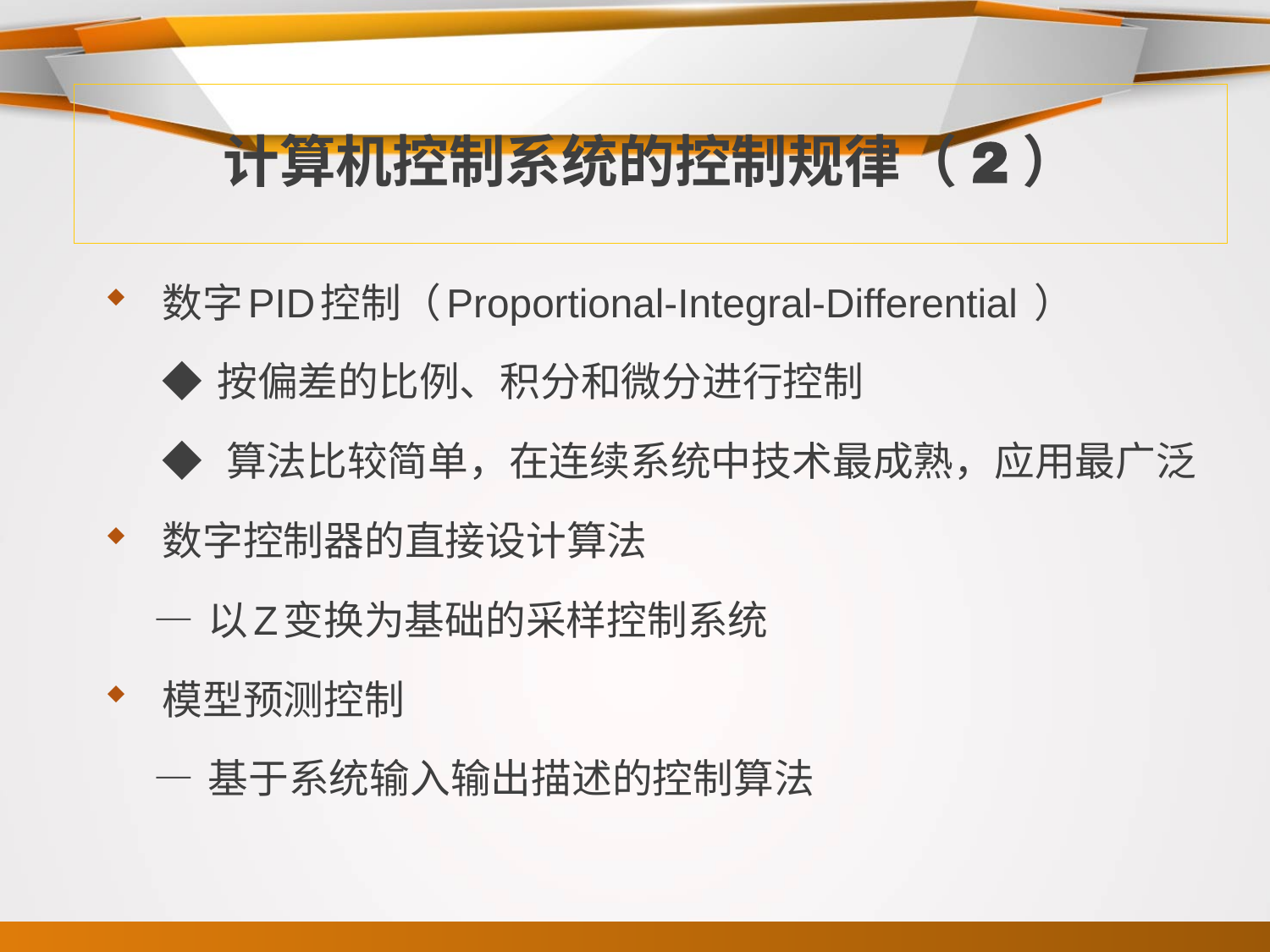

# 计算机控制系统的控制规律（2）
数字PID控制（Proportional-Integral-Differential ）
      ◆ 按偏差的比例、积分和微分进行控制
      ◆  算法比较简单，在连续系统中技术最成熟，应用最广泛
数字控制器的直接设计算法
     — 以Z变换为基础的采样控制系统
模型预测控制
     — 基于系统输入输出描述的控制算法
24